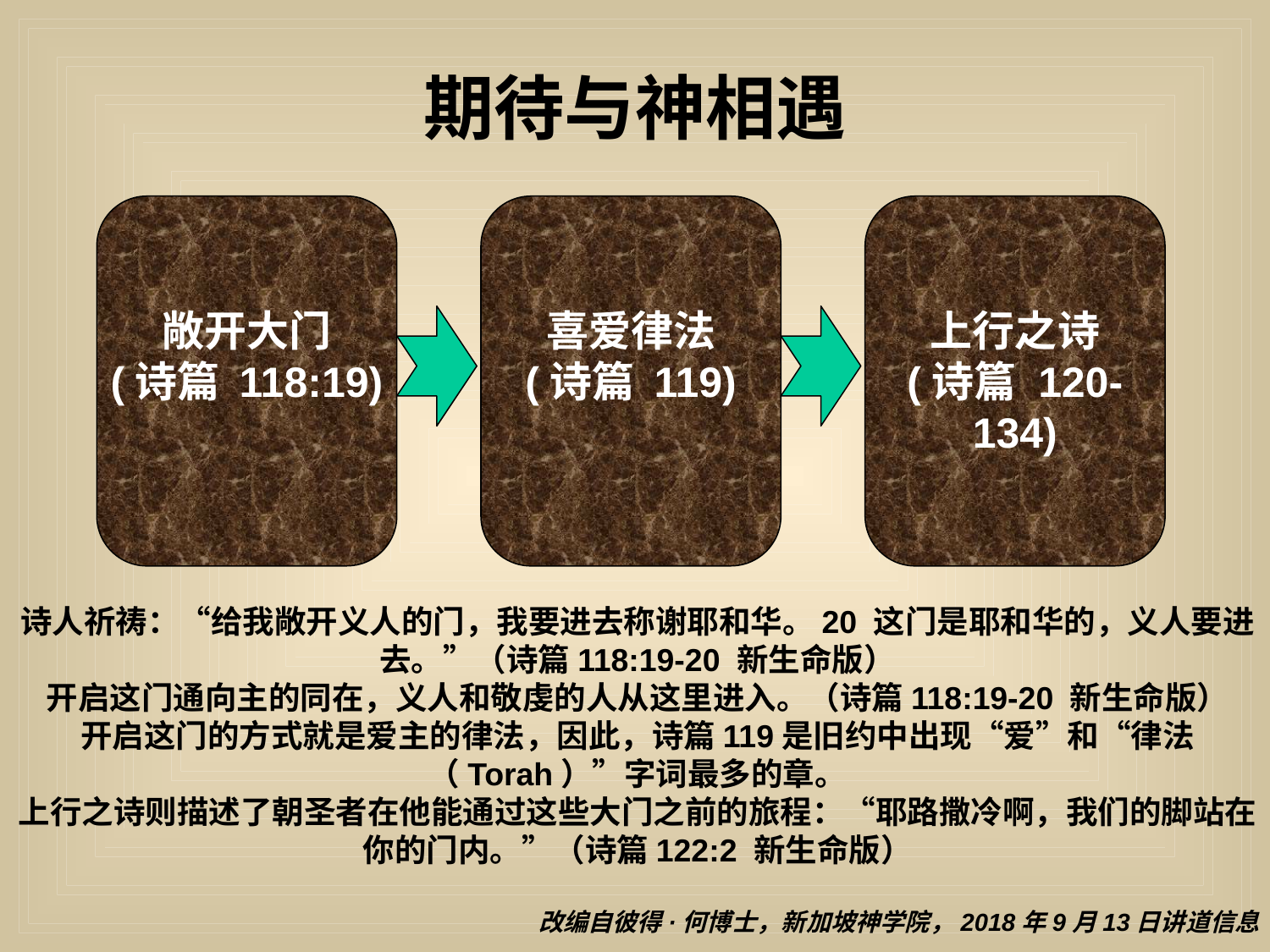

期待与神相遇

敞开大门
(诗篇 118:19)

喜爱律法
(诗篇 119)

上行之诗
(诗篇 120-134)

诗人祈祷：“给我敞开义人的门，我要进去称谢耶和华。20 这门是耶和华的，义人要进去。”（诗篇118:19-20 新生命版）
开启这门通向主的同在，义人和敬虔的人从这里进入。（诗篇118:19-20 新生命版）
开启这门的方式就是爱主的律法，因此，诗篇119是旧约中出现“爱”和“律法（Torah）”字词最多的章。
上行之诗则描述了朝圣者在他能通过这些大门之前的旅程：“耶路撒冷啊，我们的脚站在你的门内。”（诗篇122:2 新生命版）

改编自彼得·何博士，新加坡神学院，2018年9月13日讲道信息